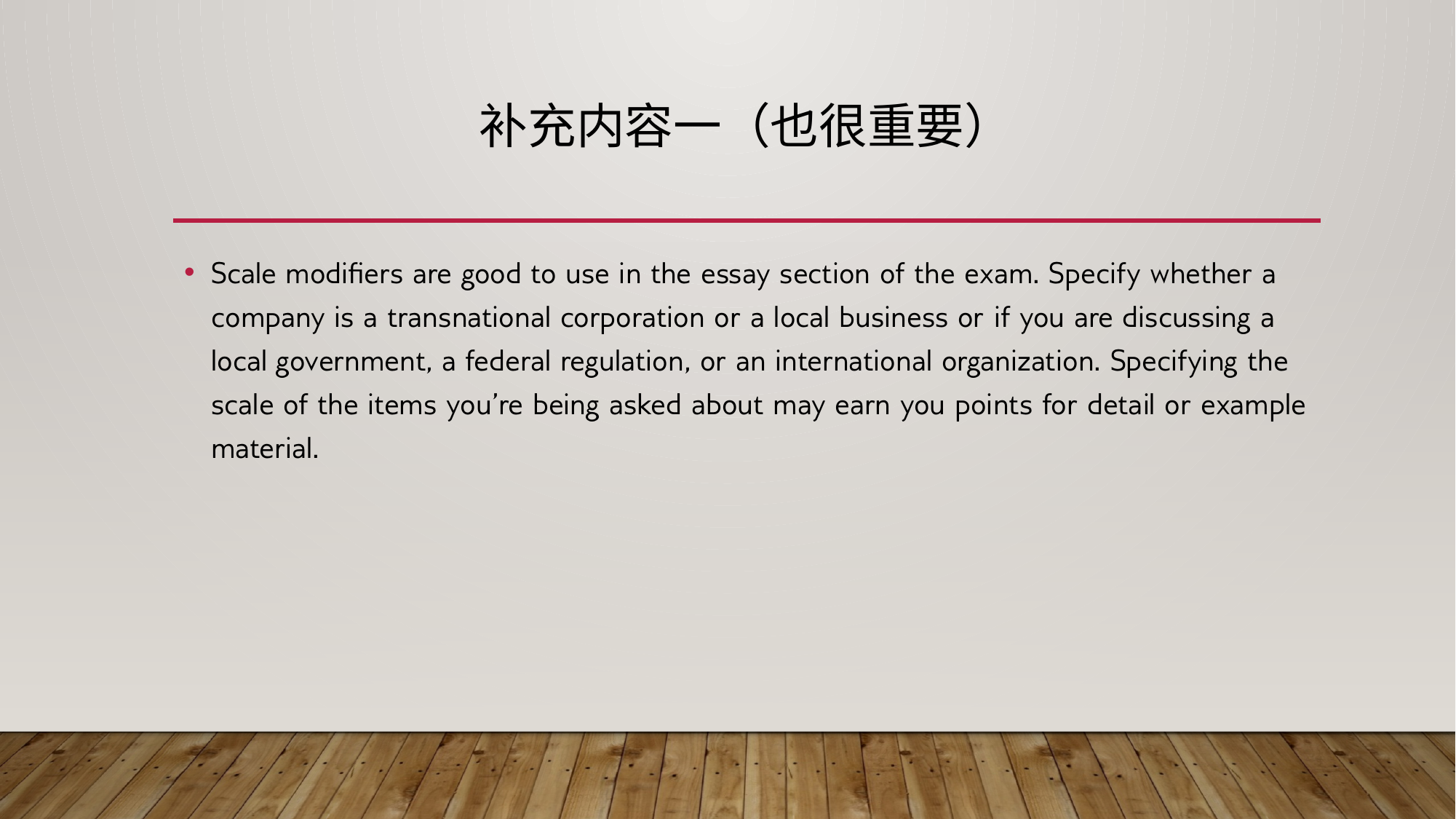

# 补充内容一（也很重要）
Scale modifiers are good to use in the essay section of the exam. Specify whether a company is a transnational corporation or a local business or if you are discussing a local government, a federal regulation, or an international organization. Specifying the scale of the items you’re being asked about may earn you points for detail or example material.